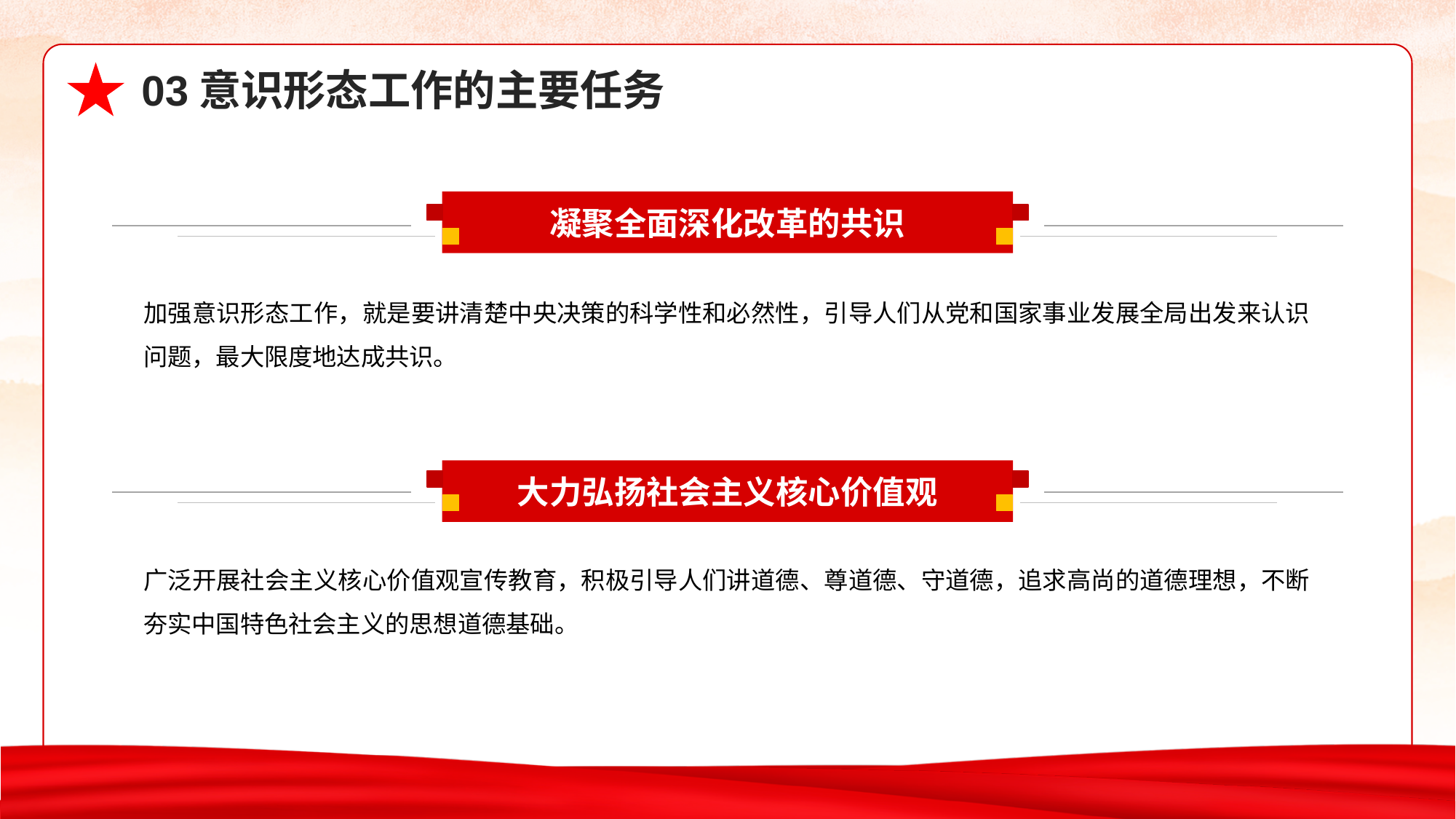

凝聚全面深化改革的共识

加强意识形态工作，就是要讲清楚中央决策的科学性和必然性，引导人们从党和国家事业发展全局出发来认识问题，最大限度地达成共识。
大力弘扬社会主义核心价值观

广泛开展社会主义核心价值观宣传教育，积极引导人们讲道德、尊道德、守道德，追求高尚的道德理想，不断夯实中国特色社会主义的思想道德基础。